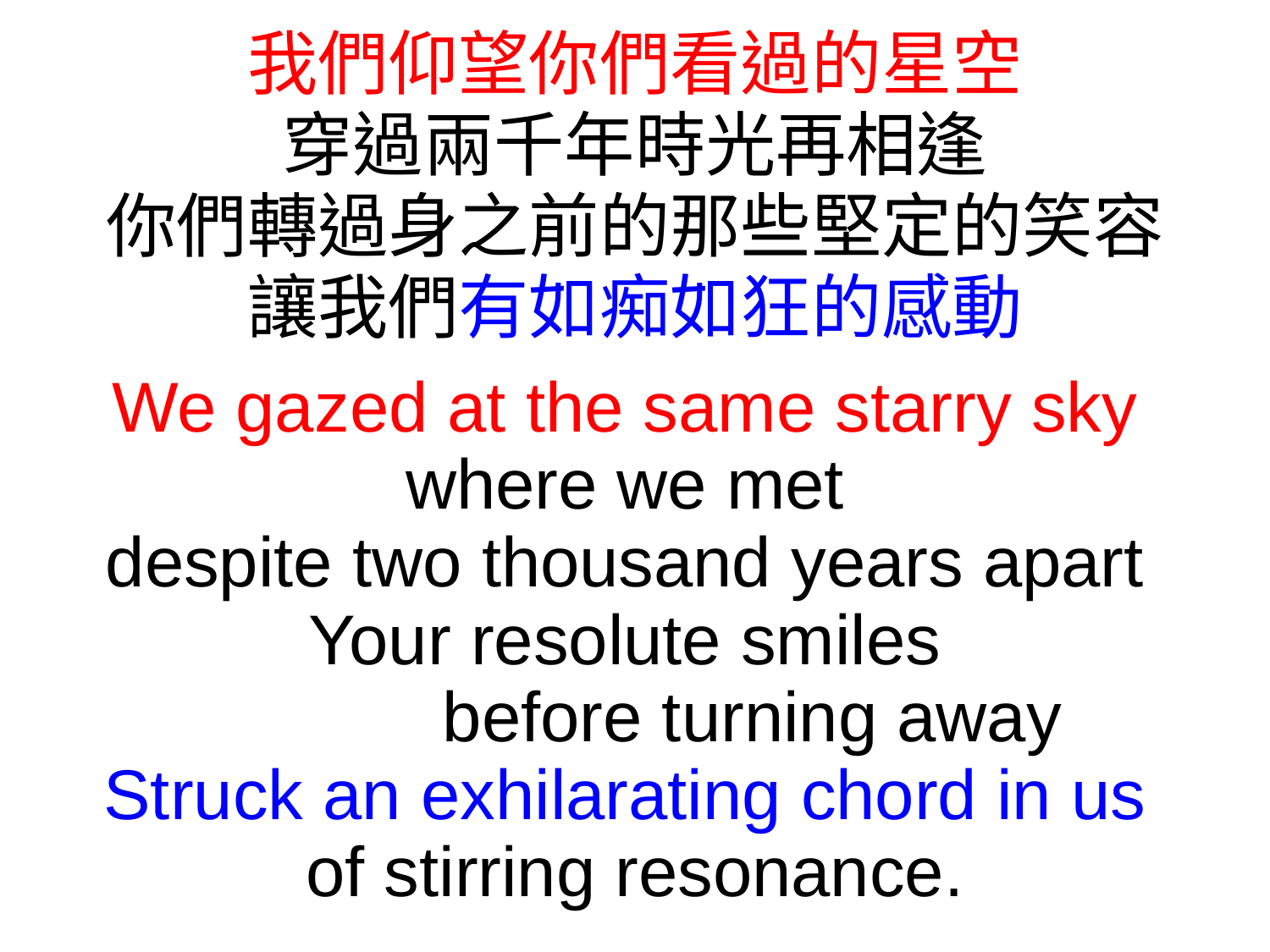

我們仰望你們看過的星空
穿過兩千年時光再相逢
你們轉過身之前的那些堅定的笑容
讓我們有如痴如狂的感動
We gazed at the same starry sky
where we met
despite two thousand years apart
Your resolute smiles
            before turning away
Struck an exhilarating chord in us
of stirring resonance.